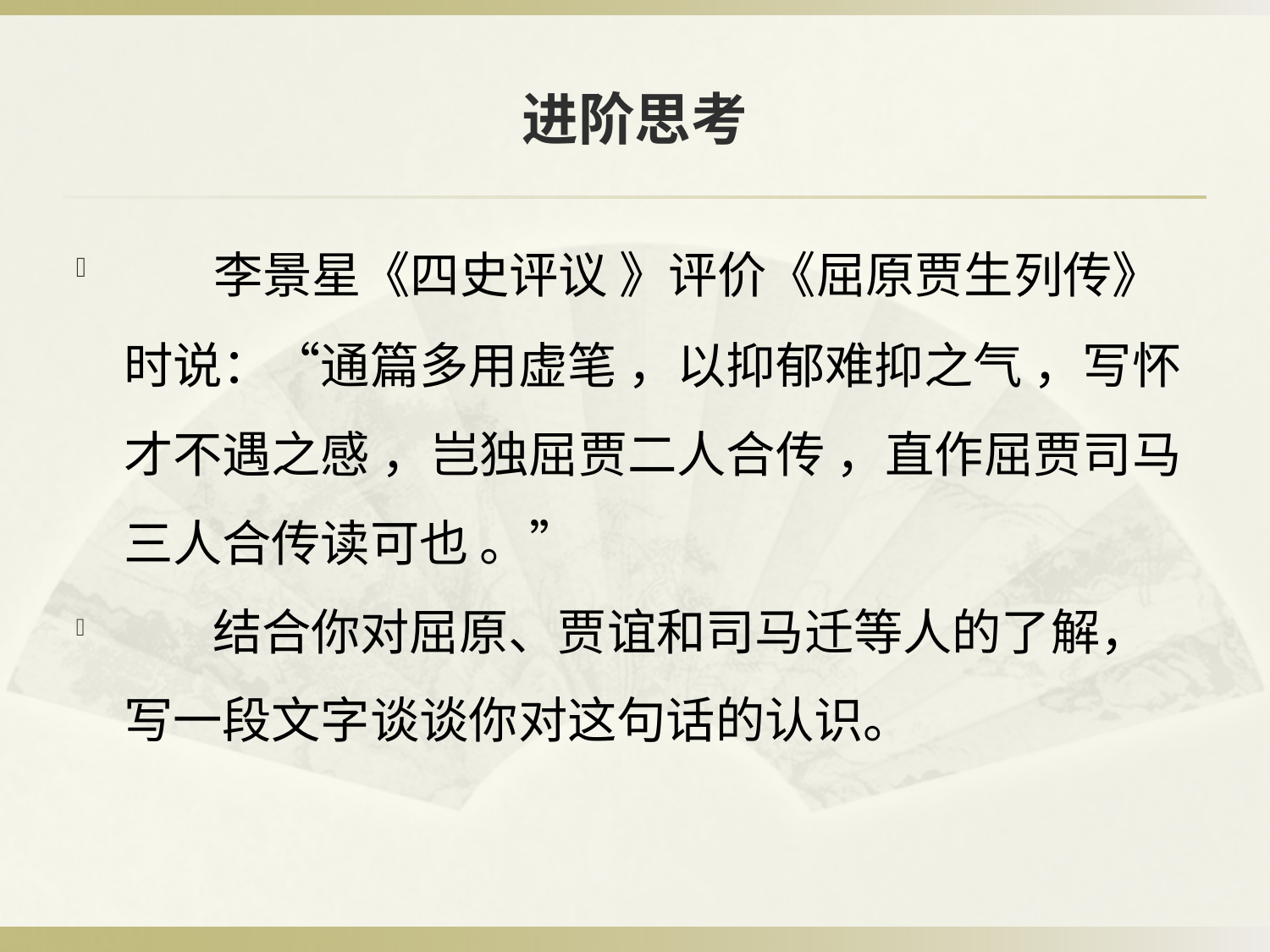

# 进阶思考
      李景星《四史评议 》评价《屈原贾生列传》时说：“通篇多用虚笔 ，以抑郁难抑之气 ，写怀才不遇之感 ，岂独屈贾二人合传 ，直作屈贾司马三人合传读可也 。”
       结合你对屈原、贾谊和司马迁等人的了解，写一段文字谈谈你对这句话的认识。